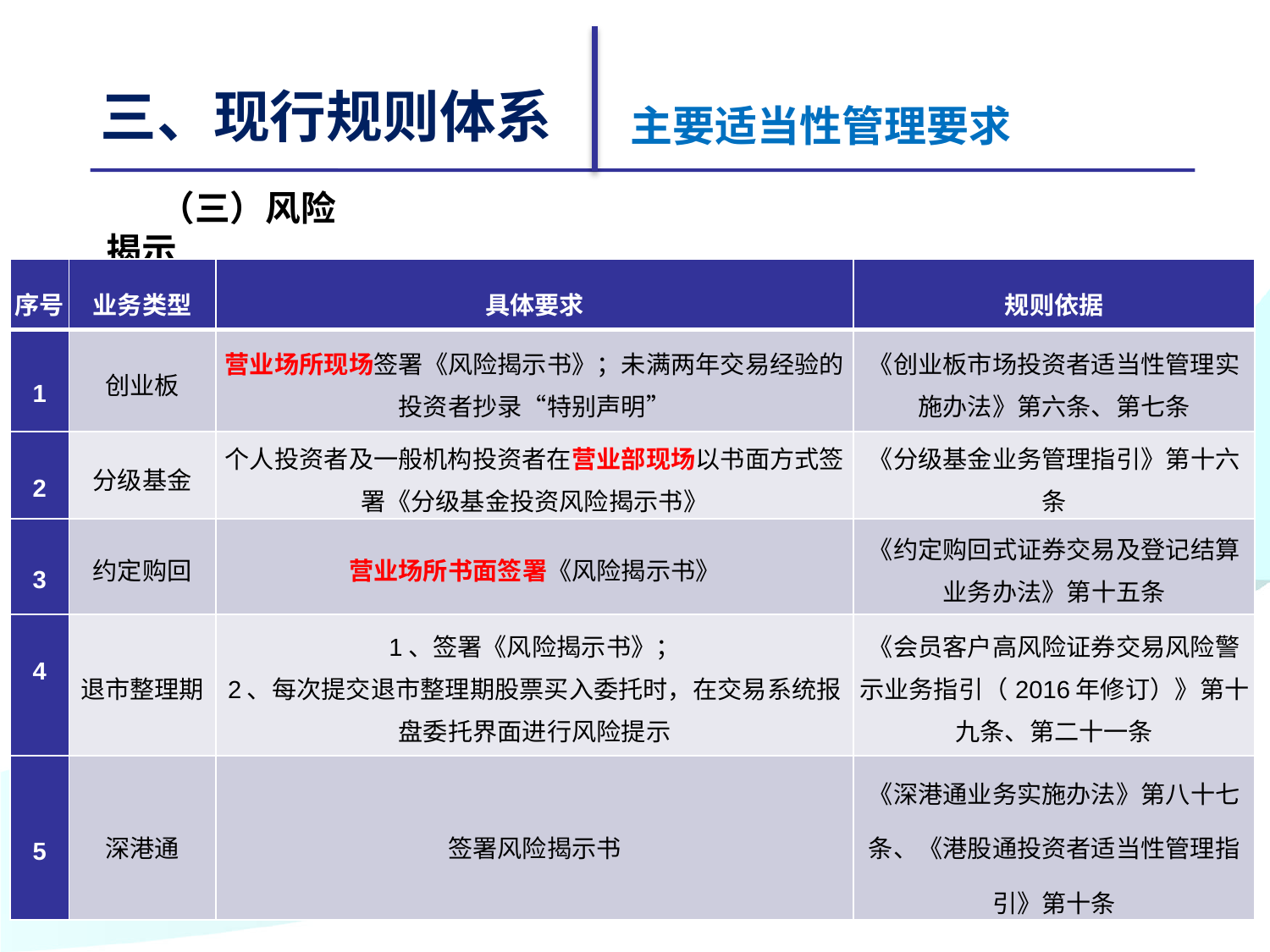

三、现行规则体系

主要适当性管理要求

（三）风险揭示
| 序号 | 业务类型 | 具体要求 | 规则依据 |
| --- | --- | --- | --- |
| 1 | 创业板 | 营业场所现场签署《风险揭示书》；未满两年交易经验的投资者抄录“特别声明” | 《创业板市场投资者适当性管理实施办法》第六条、第七条 |
| 2 | 分级基金 | 个人投资者及一般机构投资者在营业部现场以书面方式签署《分级基金投资风险揭示书》 | 《分级基金业务管理指引》第十六条 |
| 3 | 约定购回 | 营业场所书面签署《风险揭示书》 | 《约定购回式证券交易及登记结算业务办法》第十五条 |
| 4 | 退市整理期 | 1、签署《风险揭示书》； 2、每次提交退市整理期股票买入委托时，在交易系统报盘委托界面进行风险提示 | 《会员客户高风险证券交易风险警示业务指引（2016年修订）》第十 九条、第二十一条 |
| 5 | 深港通 | 签署风险揭示书 | 《深港通业务实施办法》第八十七条、《港股通投资者适当性管理指引》第十条 |